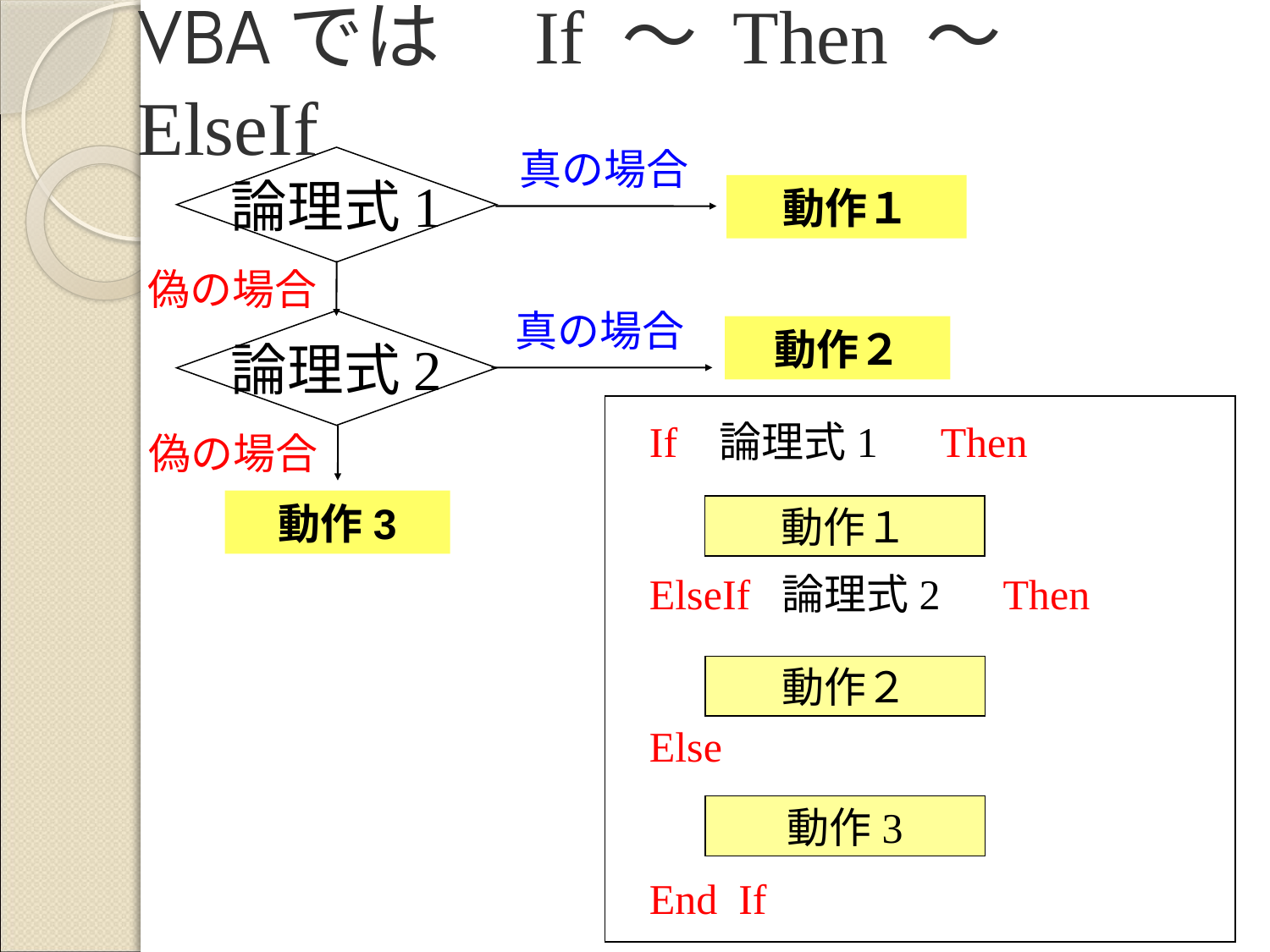

# VBAでは　If ～ Then ～　ElseIf
真の場合

論理式1
動作１
偽の場合

真の場合

論理式2
動作２
   If   論理式1　Then

   ElseIf  論理式2　Then

   Else

   End  If
偽の場合

動作3
動作１
動作２
動作3
9